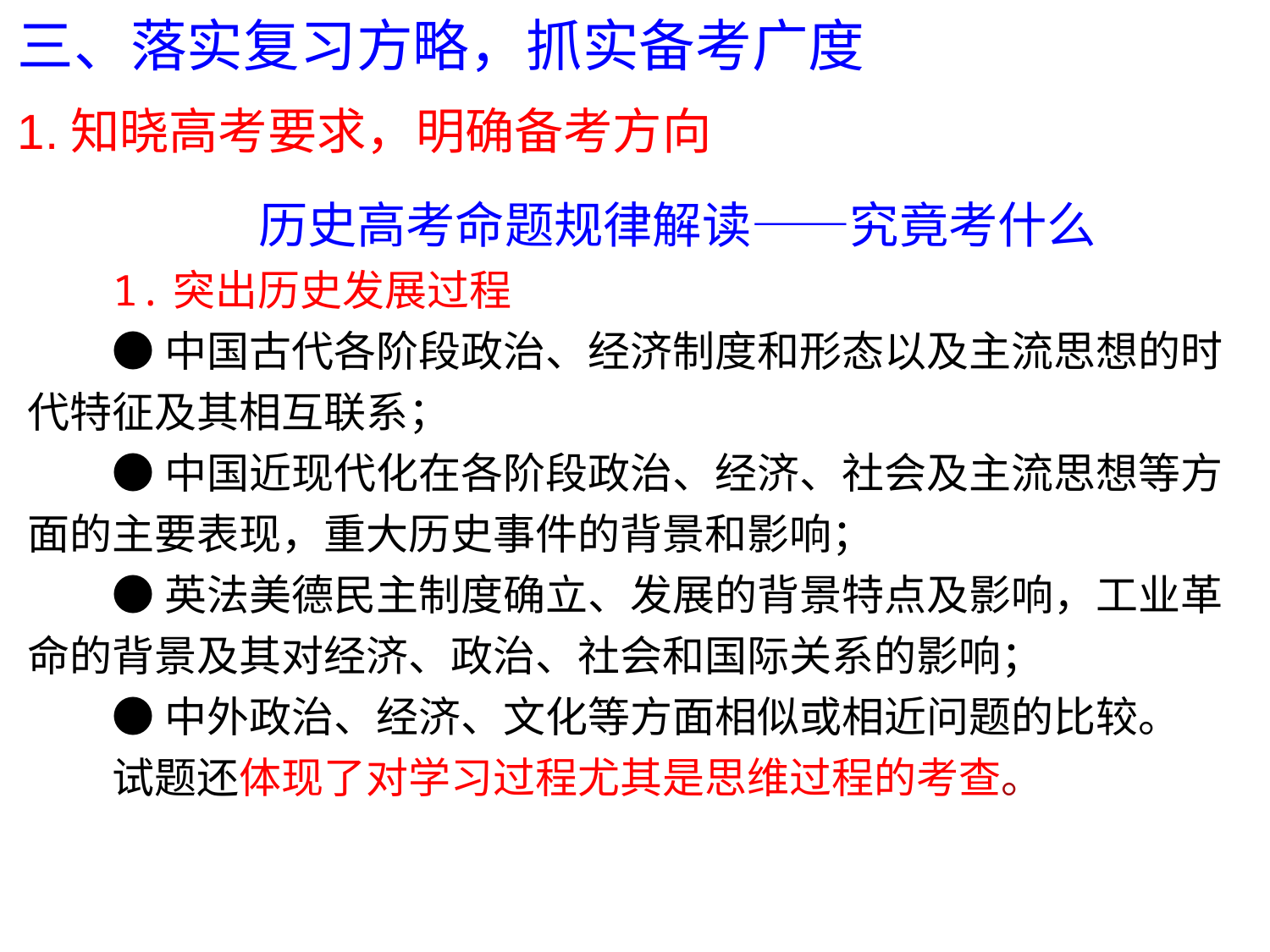

三、落实复习方略，抓实备考广度
1.知晓高考要求，明确备考方向
历史高考命题规律解读——究竟考什么
1.突出历史发展过程
●中国古代各阶段政治、经济制度和形态以及主流思想的时代特征及其相互联系；
●中国近现代化在各阶段政治、经济、社会及主流思想等方面的主要表现，重大历史事件的背景和影响；
●英法美德民主制度确立、发展的背景特点及影响，工业革命的背景及其对经济、政治、社会和国际关系的影响；
●中外政治、经济、文化等方面相似或相近问题的比较。
试题还体现了对学习过程尤其是思维过程的考查。